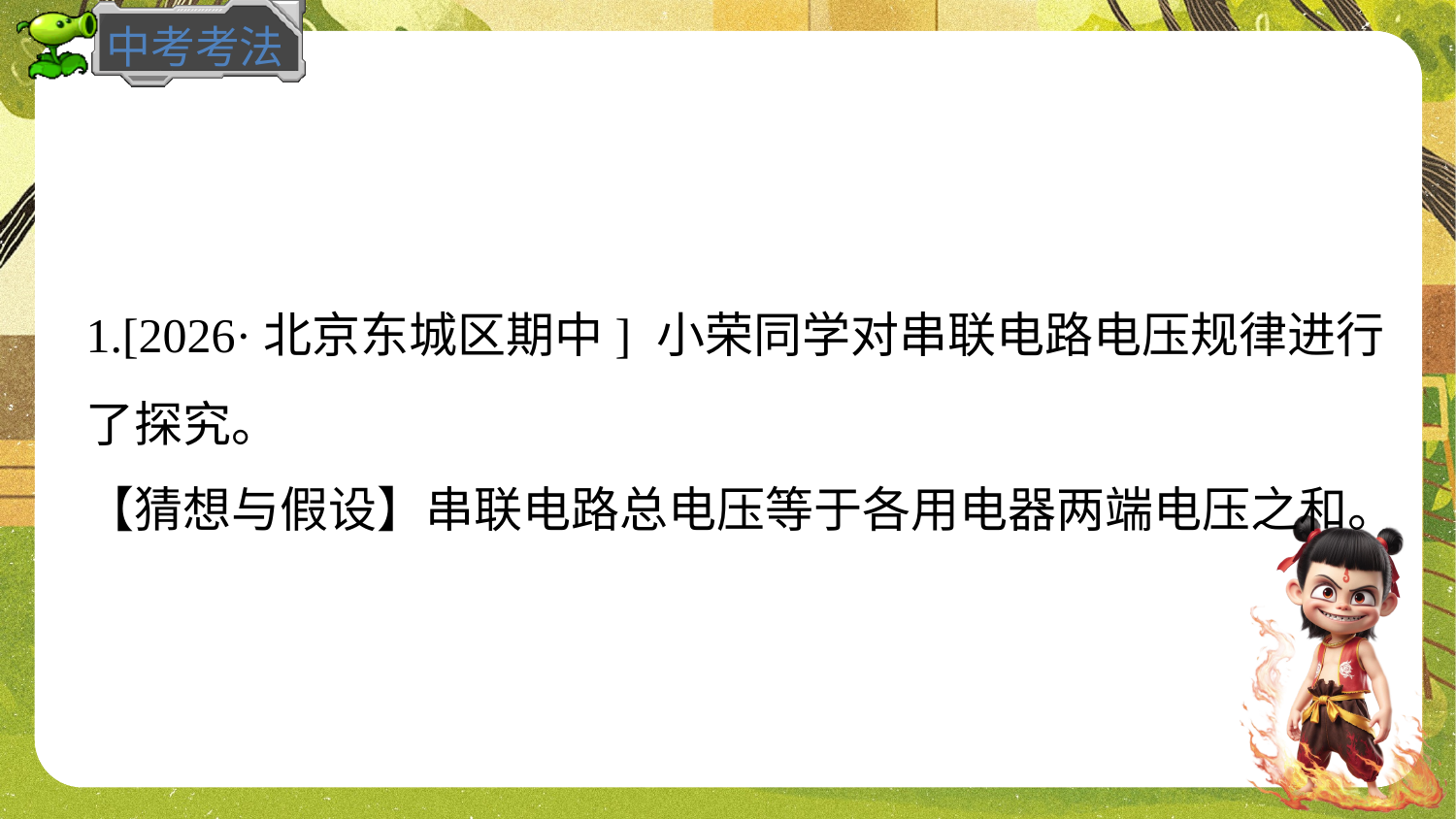

1.[2026·北京东城区期中] 小荣同学对串联电路电压规律进行
了探究。
【猜想与假设】串联电路总电压等于各用电器两端电压之和。